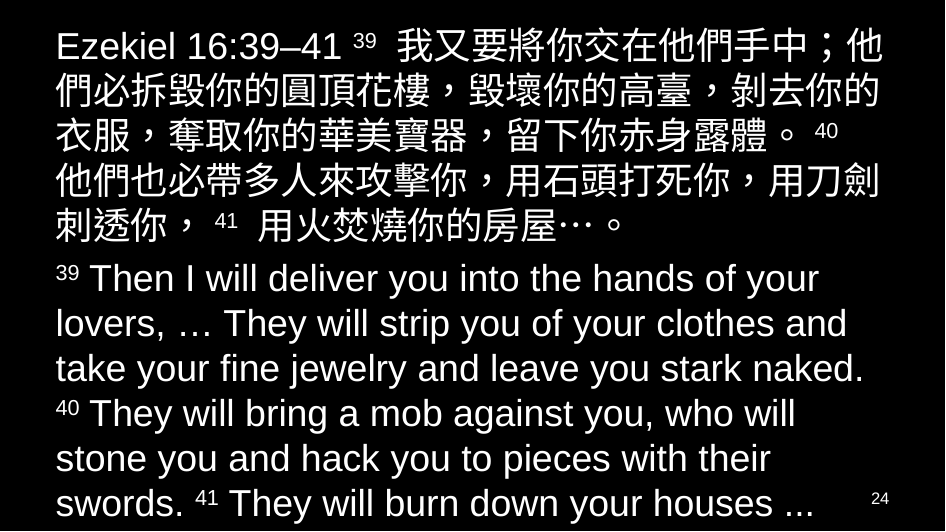

Ezekiel 16:39–41 39 我又要將你交在他們手中；他們必拆毀你的圓頂花樓，毀壞你的高臺，剝去你的衣服，奪取你的華美寶器，留下你赤身露體。40 他們也必帶多人來攻擊你，用石頭打死你，用刀劍刺透你，41 用火焚燒你的房屋…。
39 Then I will deliver you into the hands of your lovers, … They will strip you of your clothes and take your fine jewelry and leave you stark naked. 40 They will bring a mob against you, who will stone you and hack you to pieces with their swords. 41 They will burn down your houses ...

24